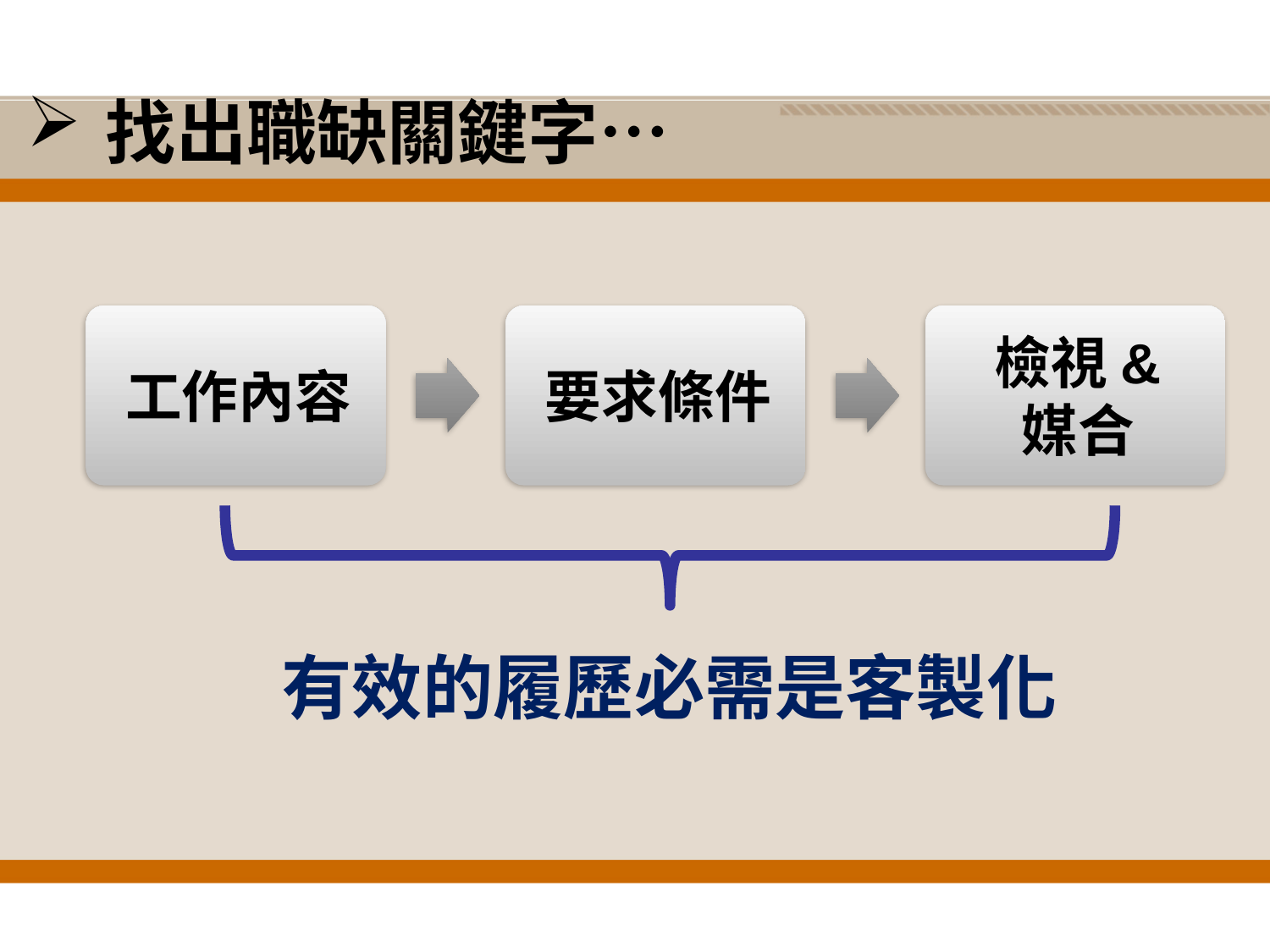

# 找出職缺關鍵字…
工作內容

要求條件

檢視&
媒合

有效的履歷必需是客製化